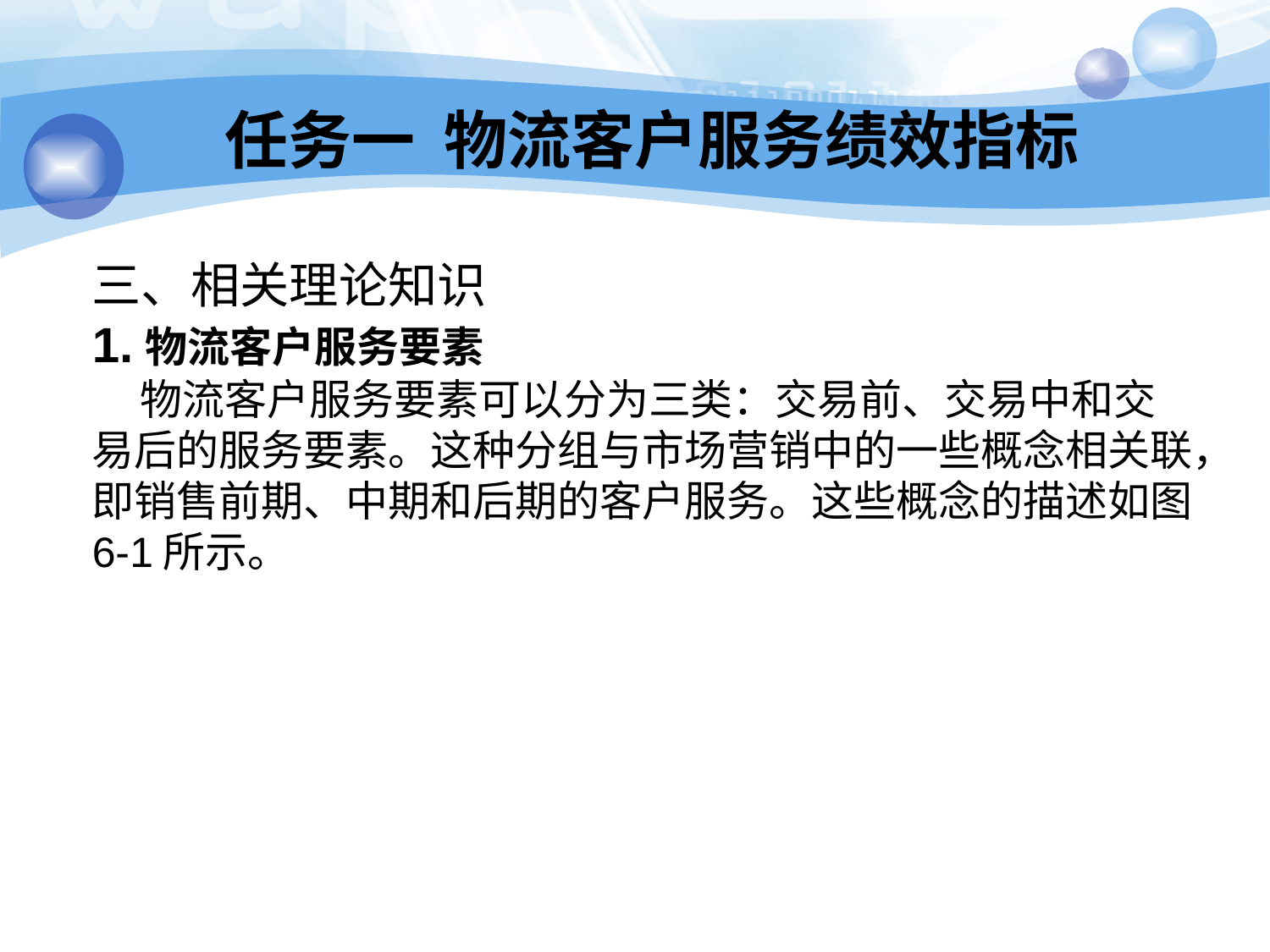

任务一  物流客户服务绩效指标
三、相关理论知识
1.物流客户服务要素
    物流客户服务要素可以分为三类：交易前、交易中和交易后的服务要素。这种分组与市场营销中的一些概念相关联，即销售前期、中期和后期的客户服务。这些概念的描述如图6-1所示。